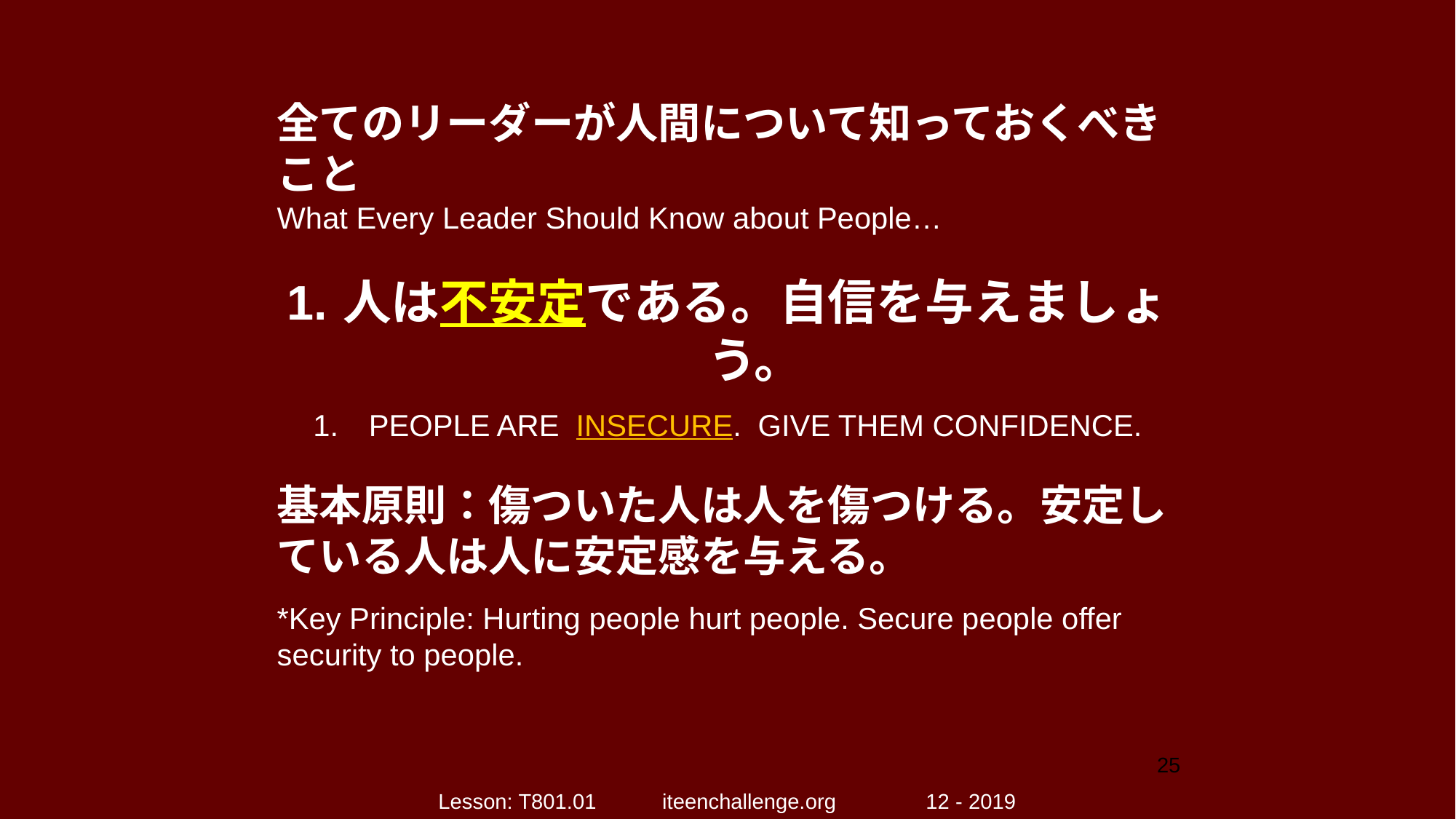

全てのリーダーが人間について知っておくべきこと
What Every Leader Should Know about People…

1.	人は不安定である。自信を与えましょう。
1.	PEOPLE ARE  INSECURE.  GIVE THEM CONFIDENCE.

基本原則：傷ついた人は人を傷つける。安定している人は人に安定感を与える。
*Key Principle: Hurting people hurt people. Secure people offer security to people.
25
Lesson: T801.01           iteenchallenge.org               12 - 2019